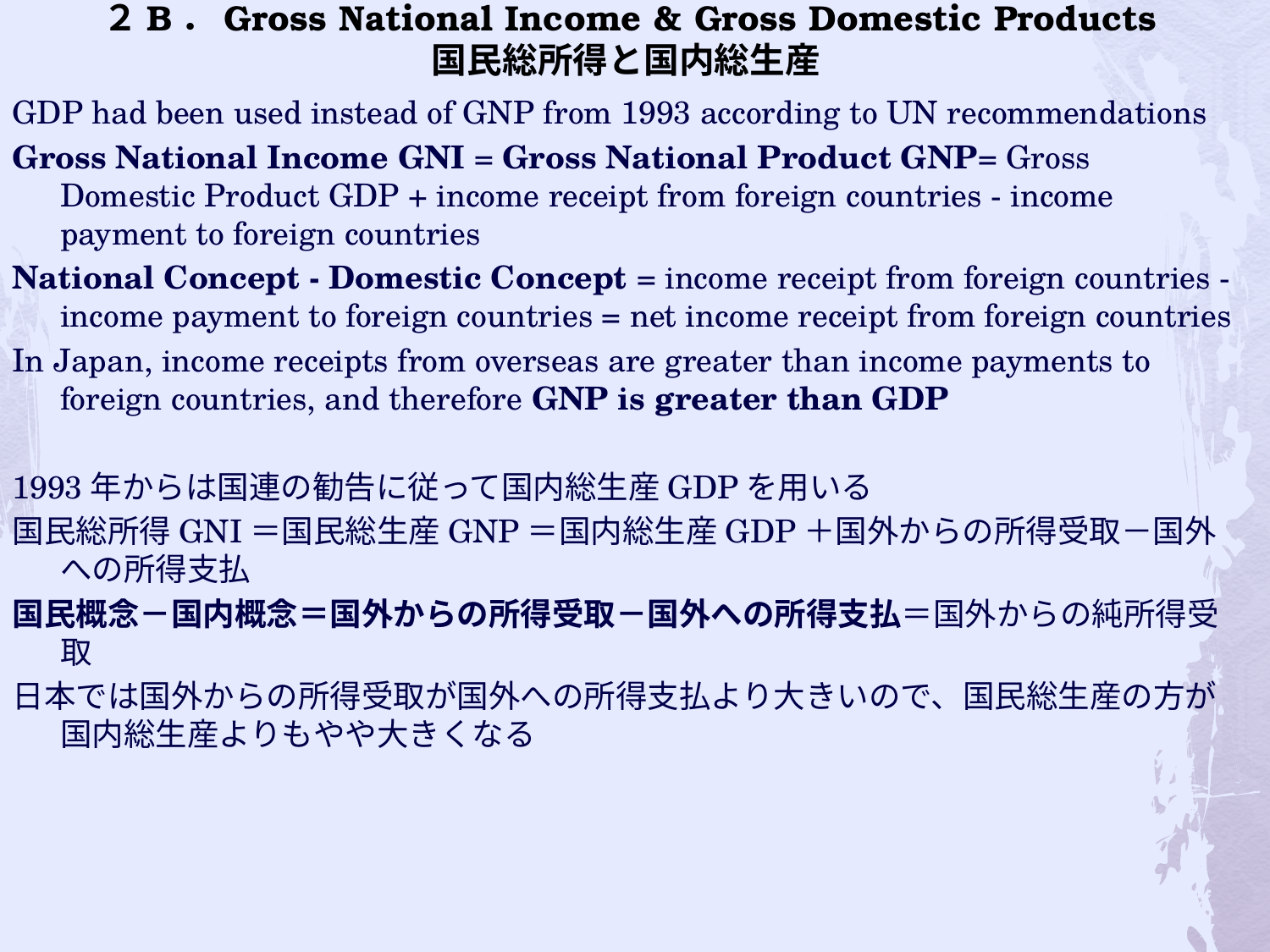

# ２B．Gross National Income & Gross Domestic Products 国民総所得と国内総生産
GDP had been used instead of GNP from 1993 according to UN recommendations
Gross National Income GNI = Gross National Product GNP= Gross Domestic Product GDP + income receipt from foreign countries - income payment to foreign countries
National Concept - Domestic Concept = income receipt from foreign countries - income payment to foreign countries = net income receipt from foreign countries
In Japan, income receipts from overseas are greater than income payments to foreign countries, and therefore GNP is greater than GDP

1993年からは国連の勧告に従って国内総生産GDPを用いる
国民総所得GNI＝国民総生産GNP＝国内総生産GDP＋国外からの所得受取－国外への所得支払
国民概念－国内概念＝国外からの所得受取－国外への所得支払＝国外からの純所得受取
日本では国外からの所得受取が国外への所得支払より大きいので、国民総生産の方が国内総生産よりもやや大きくなる